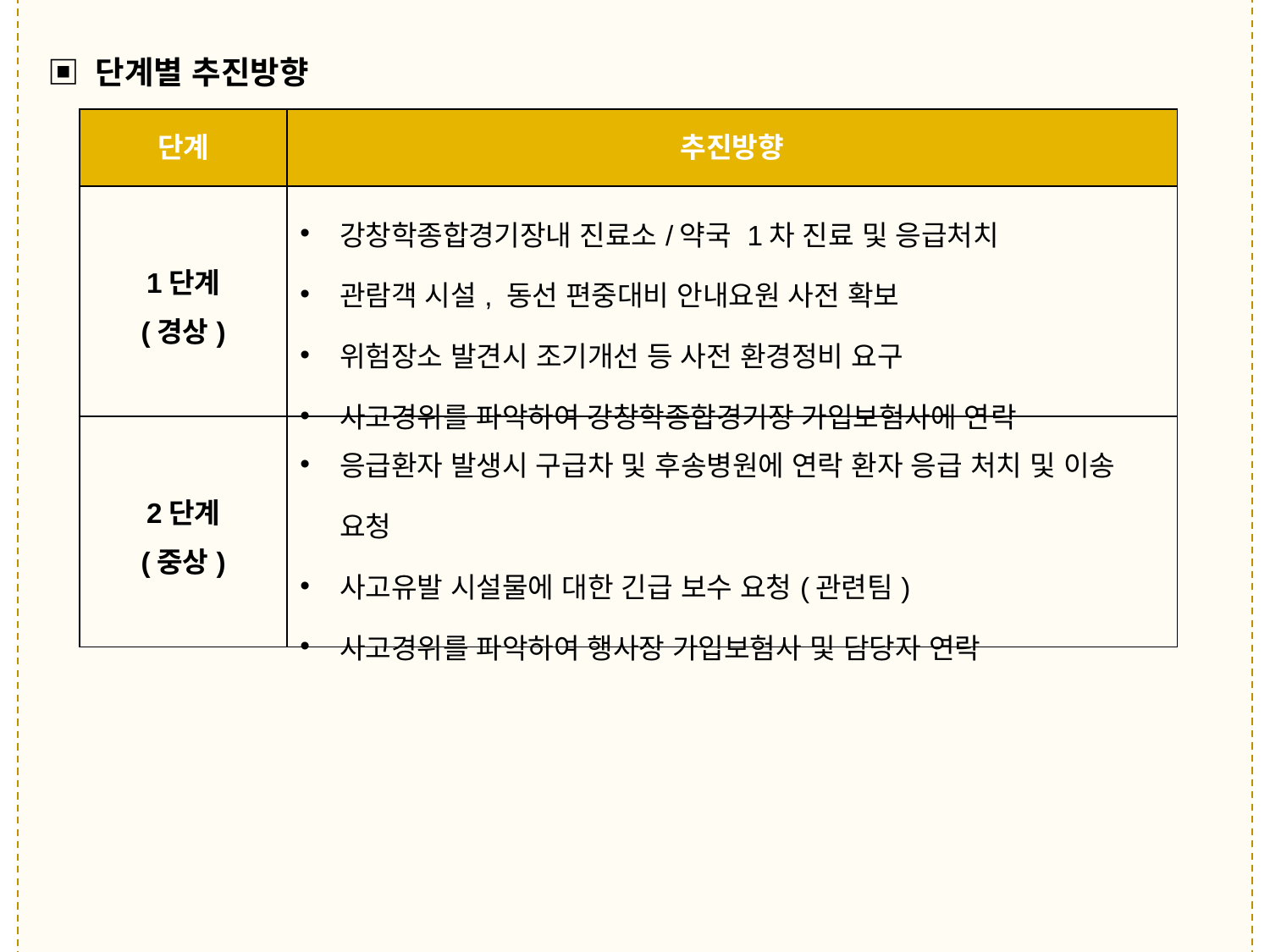

▣ 단계별 추진방향
| 단계 | 추진방향 |
| --- | --- |
| 1단계 (경상) | 강창학종합경기장내 진료소/약국 1차 진료 및 응급처치 관람객 시설, 동선 편중대비 안내요원 사전 확보 위험장소 발견시 조기개선 등 사전 환경정비 요구 사고경위를 파악하여 강창학종합경기장 가입보험사에 연락 |
| 2단계 (중상) | 응급환자 발생시 구급차 및 후송병원에 연락 환자 응급 처치 및 이송 요청 사고유발 시설물에 대한 긴급 보수 요청(관련팀) 사고경위를 파악하여 행사장 가입보험사 및 담당자 연락 |